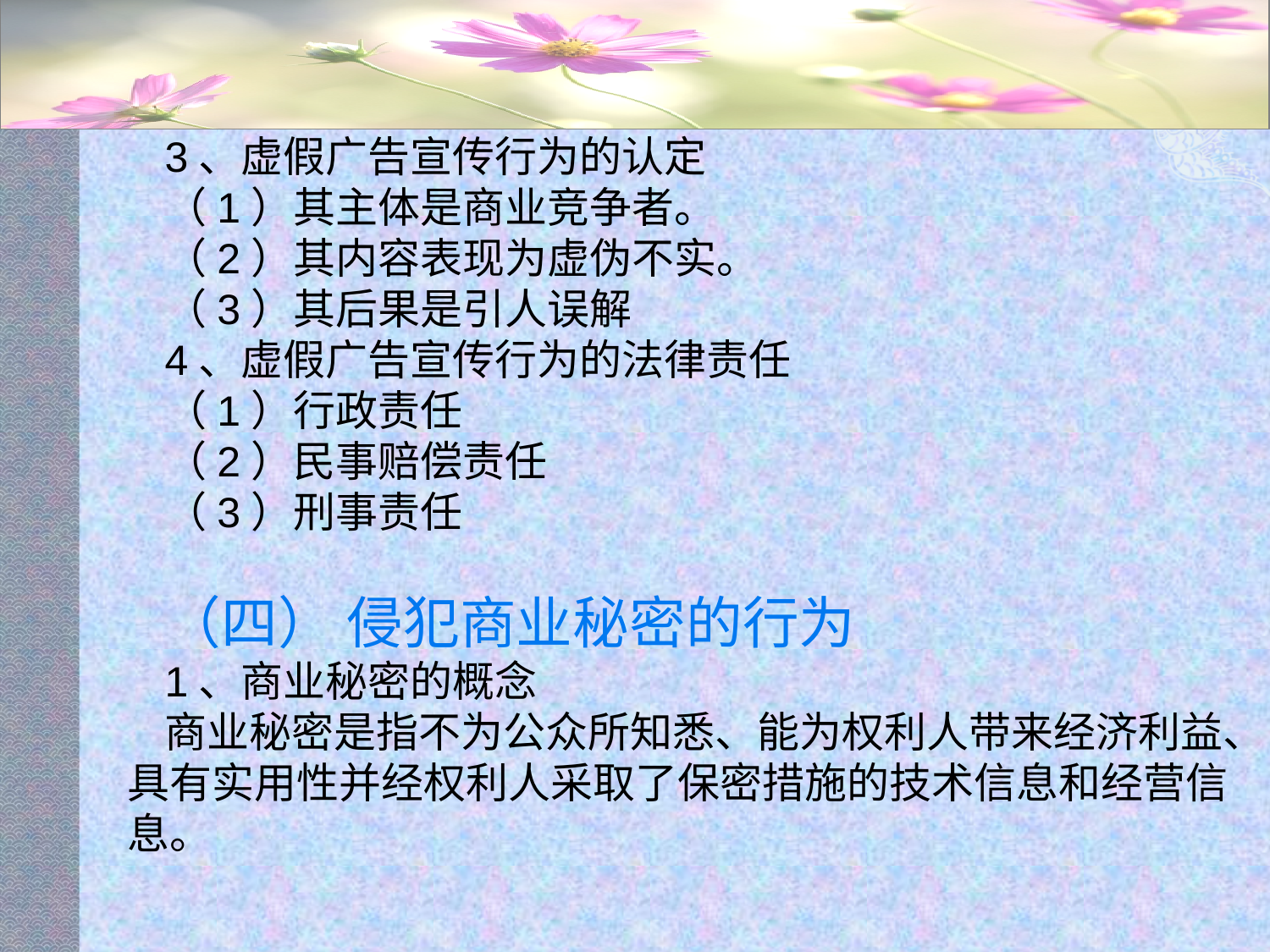

#
3、虚假广告宣传行为的认定
（1）其主体是商业竞争者。
（2）其内容表现为虚伪不实。
（3）其后果是引人误解
4、虚假广告宣传行为的法律责任
（1）行政责任
（2）民事赔偿责任
（3）刑事责任

（四） 侵犯商业秘密的行为
1、商业秘密的概念
商业秘密是指不为公众所知悉、能为权利人带来经济利益、具有实用性并经权利人采取了保密措施的技术信息和经营信息。